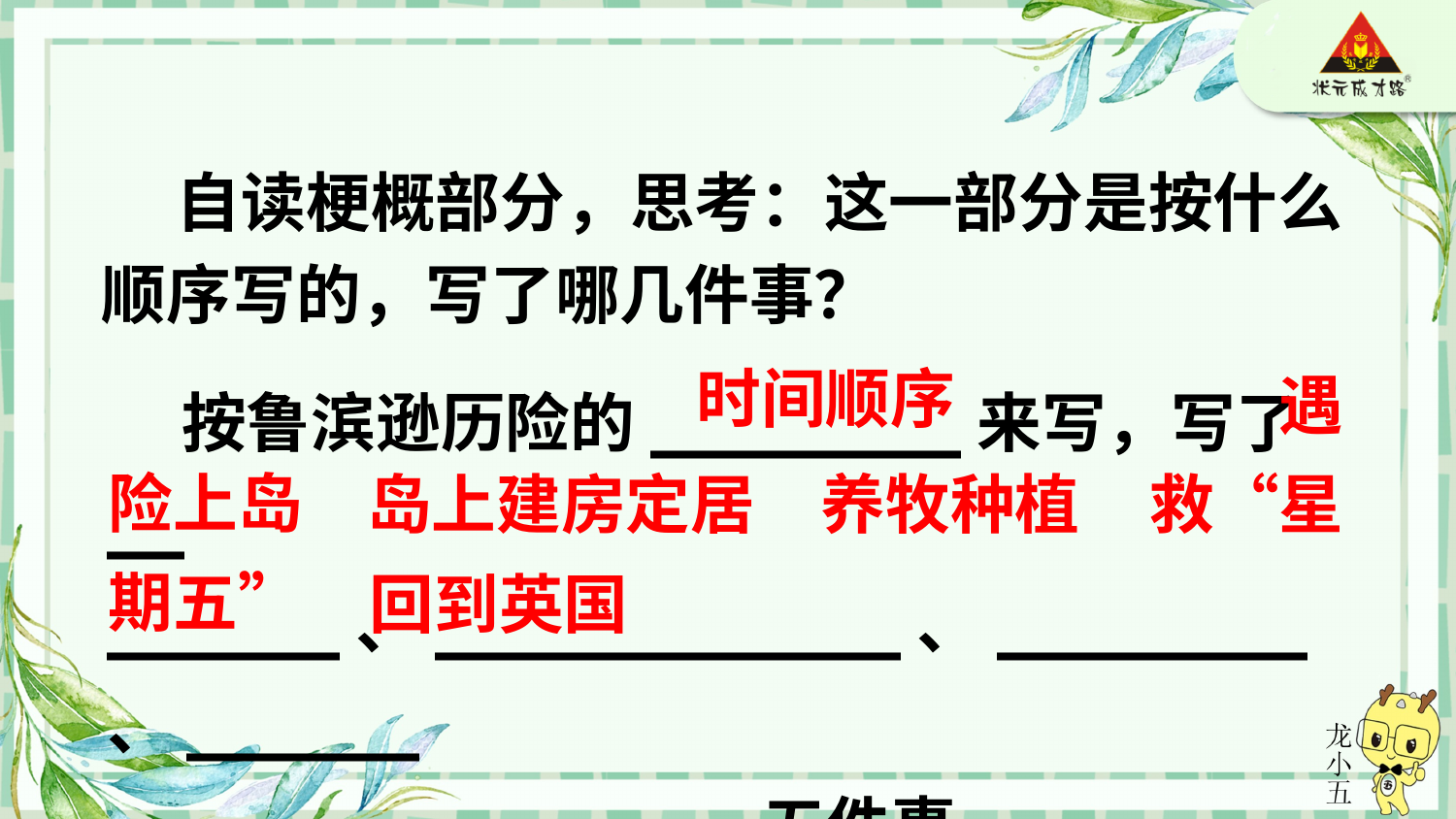

自读梗概部分，思考：这一部分是按什么顺序写的，写了哪几件事？
时间顺序
    按鲁滨逊历险的________来写，写了__
______、____________、________、______
______、________五件事。
遇
险上岛
岛上建房定居
养牧种植
救“星
期五”
回到英国